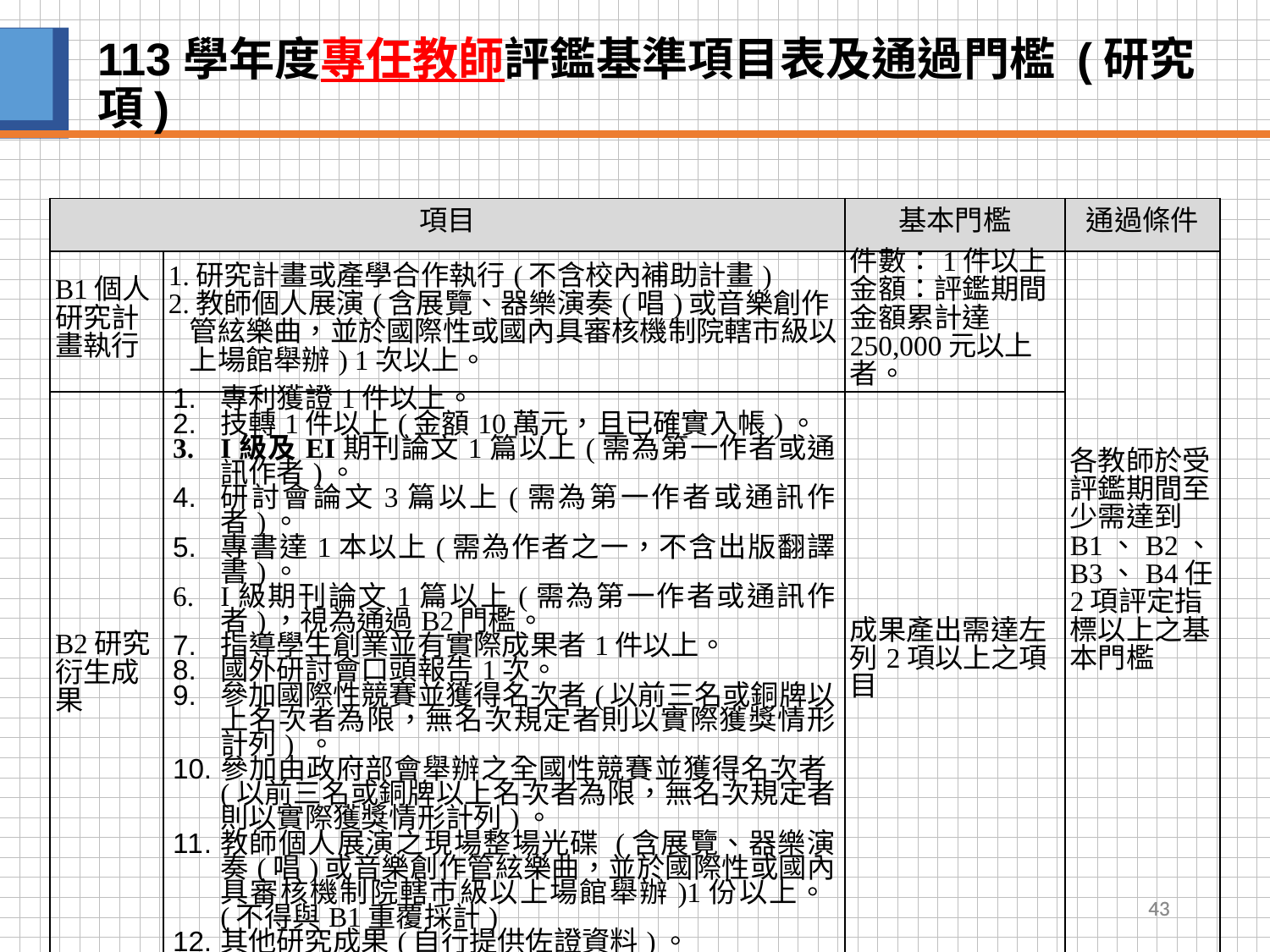

# 113學年度專任教師評鑑基準項目表及通過門檻 (研究項)
| 項目 |  | 基本門檻 | 通過條件 |
| --- | --- | --- | --- |
| B1個人研究計畫執行 | 1.研究計畫或產學合作執行(不含校內補助計畫) 2.教師個人展演(含展覽、器樂演奏(唱)或音樂創作管絃樂曲，並於國際性或國內具審核機制院轄市級以上場館舉辦) 1次以上。 | 件數：1件以上 金額：評鑑期間金額累計達250,000元以上者。 | 各教師於受評鑑期間至少需達到B1、B2、B3、B4任2項評定指標以上之基本門檻 |
| B2研究衍生成果 | 專利獲證1件以上。 技轉1件以上(金額10萬元，且已確實入帳)。 I級及EI期刊論文1篇以上(需為第一作者或通訊作者)。 研討會論文3篇以上(需為第一作者或通訊作者)。 專書達1本以上(需為作者之一，不含出版翻譯書)。 I級期刊論文1篇以上(需為第一作者或通訊作者)，視為通過B2門檻。 指導學生創業並有實際成果者1件以上。 國外研討會口頭報告1次。 參加國際性競賽並獲得名次者(以前三名或銅牌以上名次者為限，無名次規定者則以實際獲獎情形計列) 。 參加由政府部會舉辦之全國性競賽並獲得名次者(以前三名或銅牌以上名次者為限，無名次規定者則以實際獲獎情形計列)。 教師個人展演之現場整場光碟 (含展覽、器樂演奏(唱)或音樂創作管絃樂曲，並於國際性或國內具審核機制院轄市級以上場館舉辦)1份以上。(不得與B1重覆採計) 其他研究成果(自行提供佐證資料)。 | 成果產出需達左列2項以上之項目 |  |
43